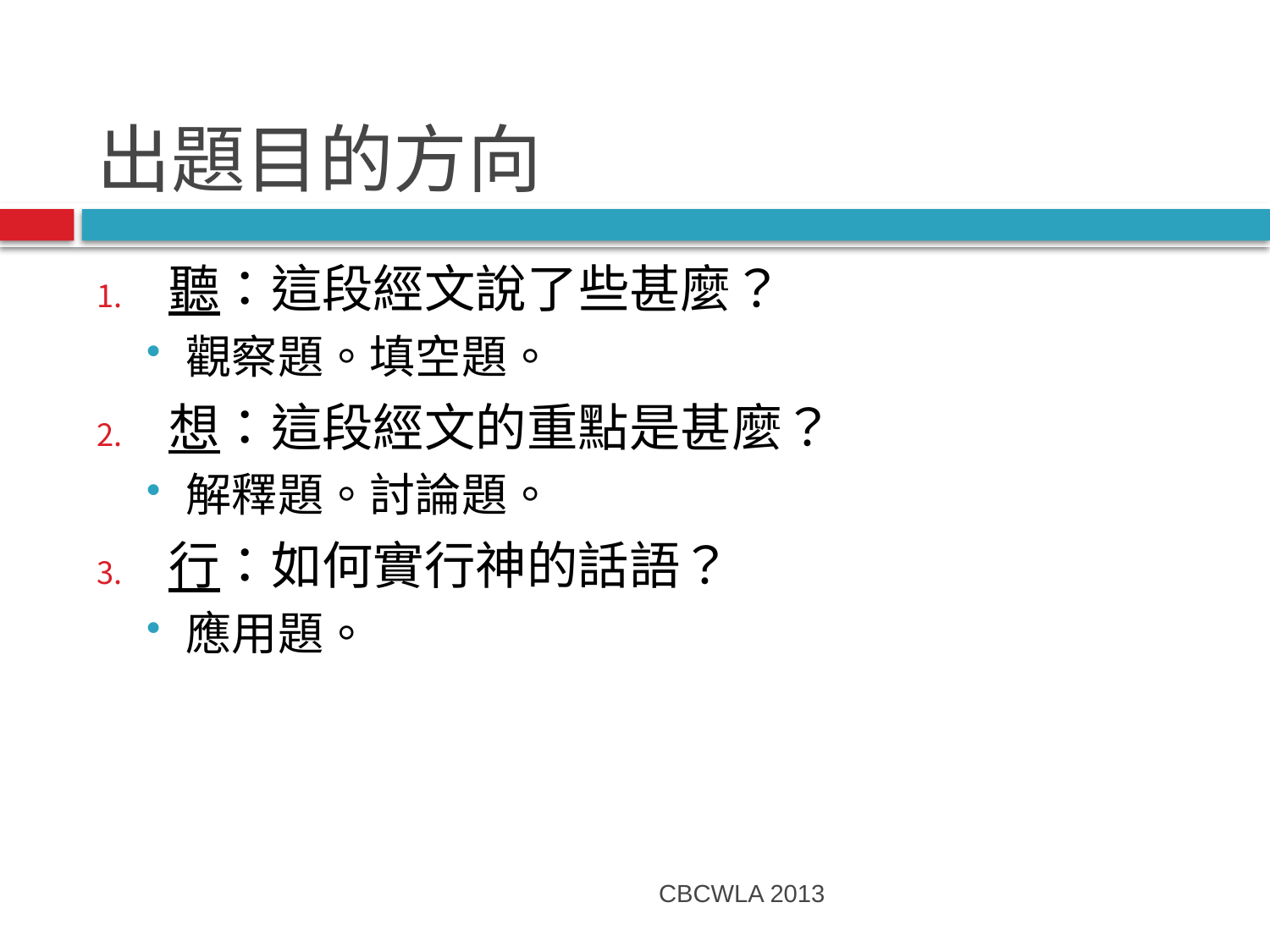

# 出題目的方向
聽：這段經文說了些甚麼？
觀察題。填空題。
想：這段經文的重點是甚麼？
解釋題。討論題。
行：如何實行神的話語？
應用題。
CBCWLA 2013